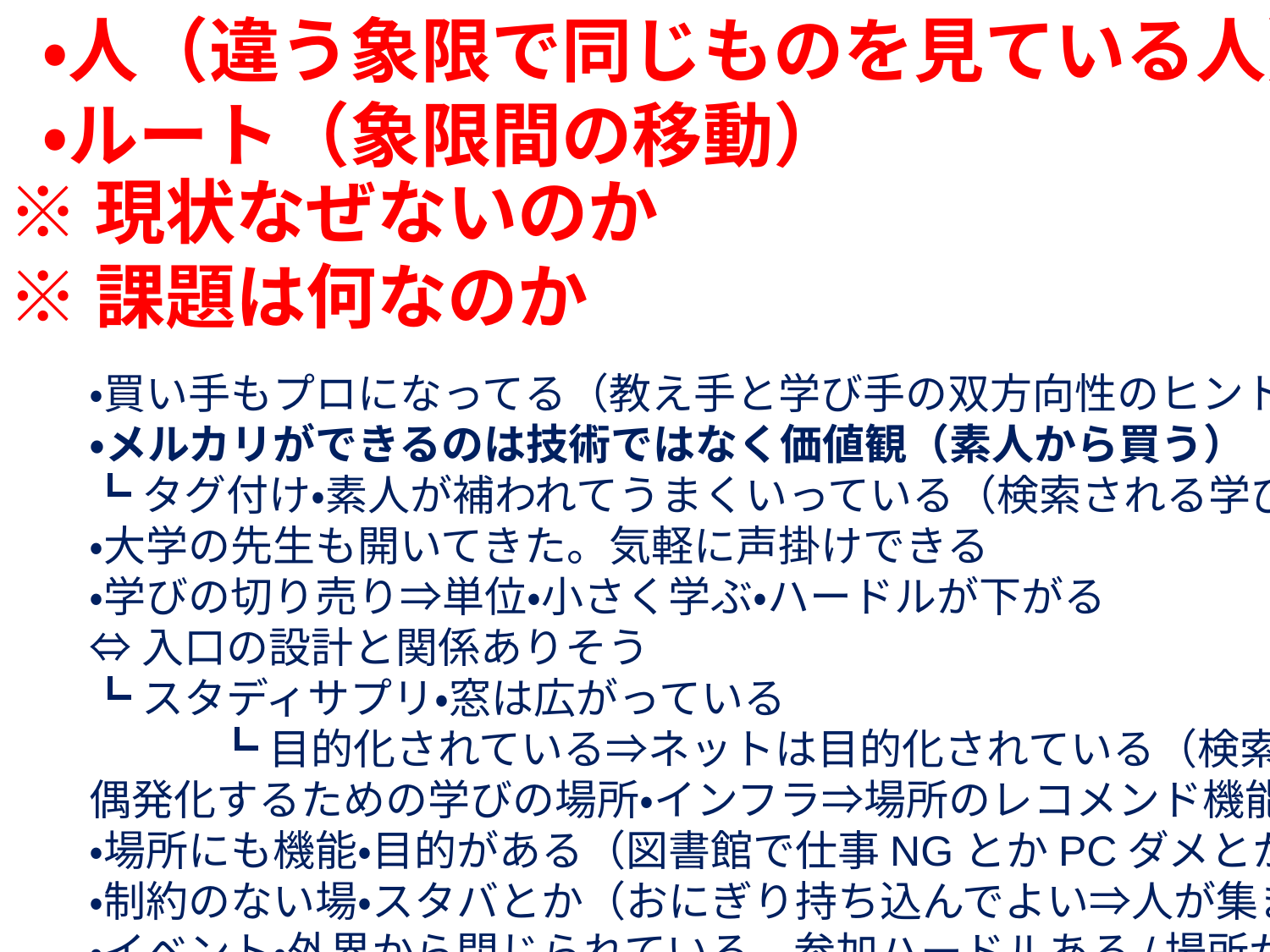

・人（違う象限で同じものを見ている人）
・ルート（象限間の移動）
※現状なぜないのか
※課題は何なのか
・買い手もプロになってる（教え手と学び手の双方向性のヒント）
・メルカリができるのは技術ではなく価値観（素人から買う）
┗タグ付け・素人が補われてうまくいっている（検索される学び）
・大学の先生も開いてきた。気軽に声掛けできる
・学びの切り売り⇒単位・小さく学ぶ・ハードルが下がる
⇔入口の設計と関係ありそう
┗スタディサプリ・窓は広がっている
	┗目的化されている⇒ネットは目的化されている（検索しないとたどり着けない）
偶発化するための学びの場所・インフラ⇒場所のレコメンド機能
・場所にも機能・目的がある（図書館で仕事NGとかPCダメとか）
・制約のない場・スタバとか（おにぎり持ち込んでよい⇒人が集まることが目的・コーヒーを売ることが目的ではない）
・イベント・外界から閉じられている、参加ハードルある/場所がない
・書店のごちゃまぜ間・カテゴリ化されているけど同じ場にある
・学びと学びがぶつかることで新しいものが生み出される、そんな仕組みと仕掛け
⇔でたらめに混ざるのは嫌・両立させる方法
┗特殊な実験器具がある・貸し工房、工房を使いたいという共通項で、具体的には全然違うことやってる
	┗貸し工房的学びの場・都市空間まで広げるために必要なことは
	┗付加価値の設定・景色とか
・学びは、無くても良い⇒学びのインセンティブは何か？